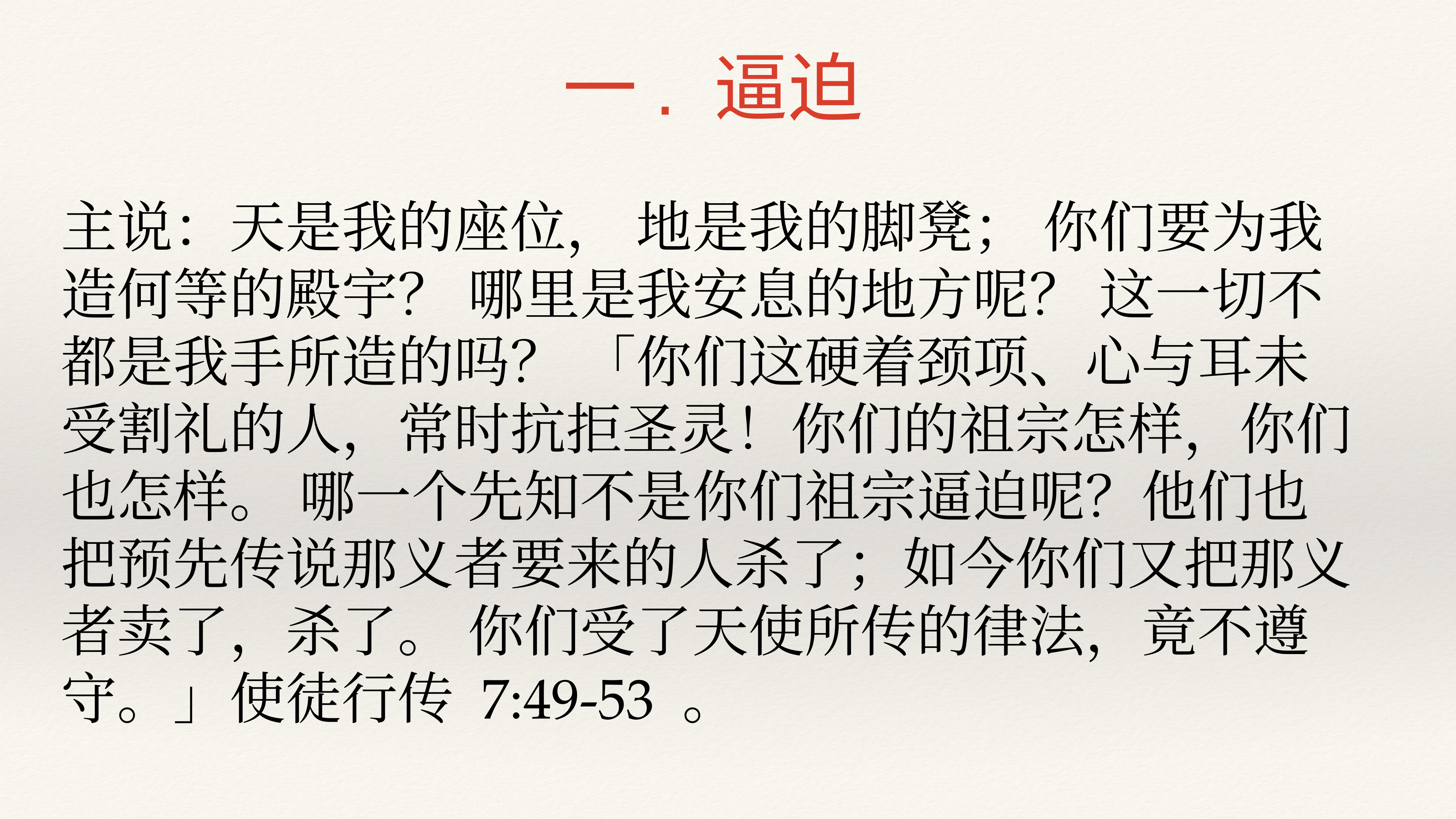

一. 逼迫
主说：天是我的座位， 地是我的脚凳； 你们要为我造何等的殿宇？ 哪里是我安息的地方呢？ 这一切不都是我手所造的吗？ 「你们这硬着颈项、心与耳未受割礼的人，常时抗拒圣灵！你们的祖宗怎样，你们也怎样。 哪一个先知不是你们祖宗逼迫呢？他们也把预先传说那义者要来的人杀了；如今你们又把那义者卖了，杀了。 你们受了天使所传的律法，竟不遵守。」使徒行传 7:49-53 。